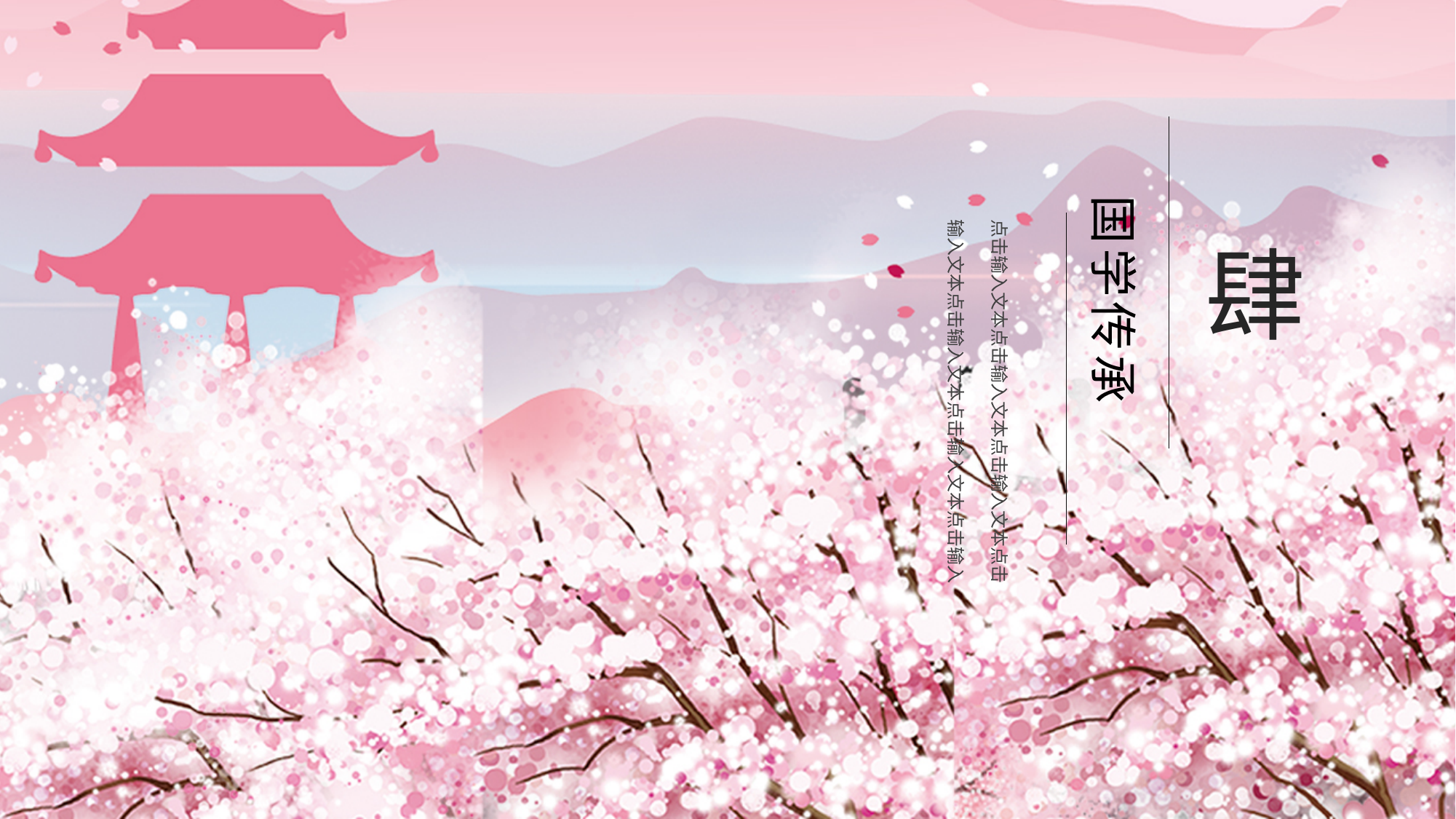

国学传承
点击输入文本点击输入文本点击输入文本点击输入文本点击输入文本点击输入文本点击输入
肆